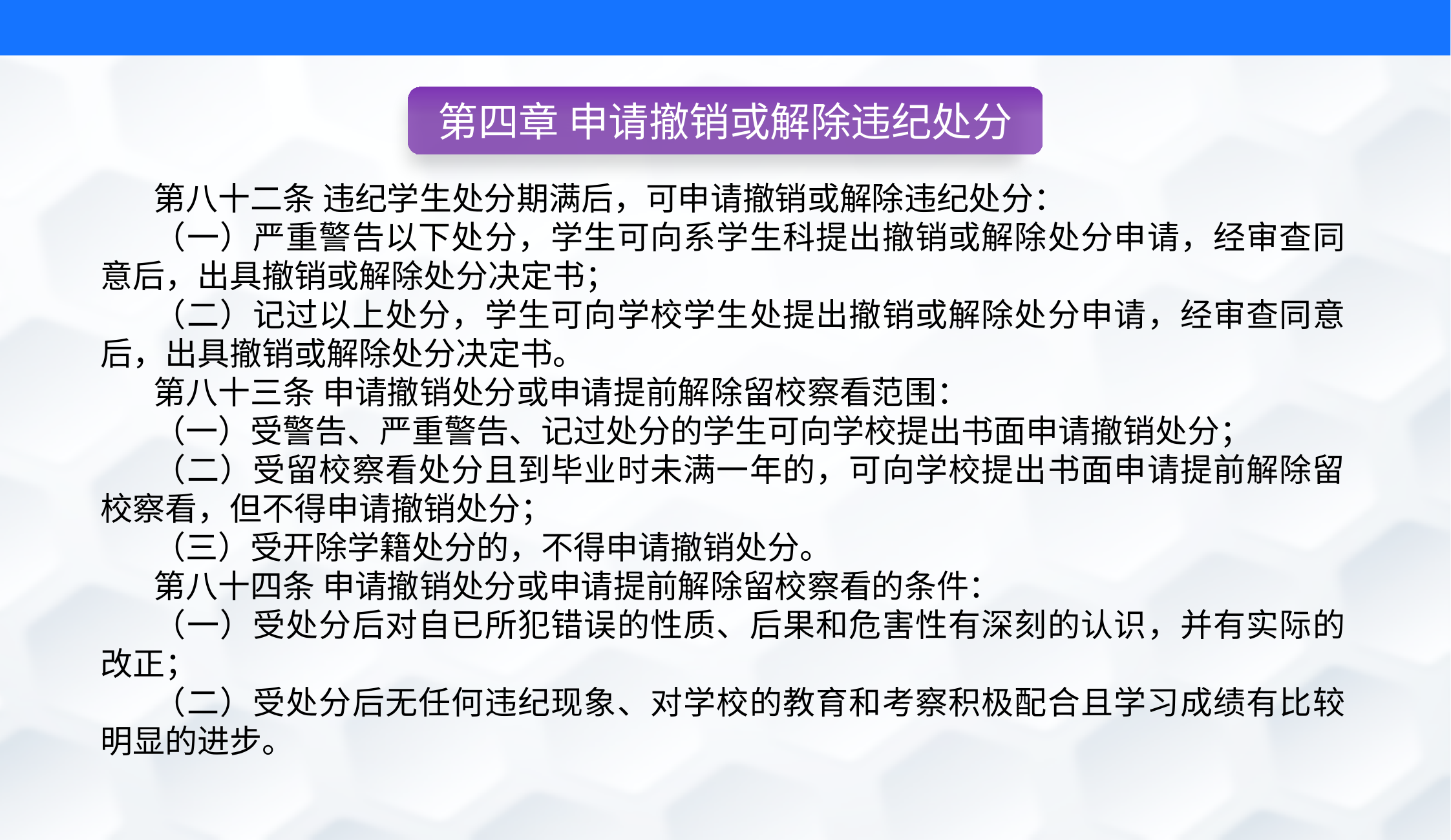

第四章 申请撤销或解除违纪处分
第八十二条 违纪学生处分期满后，可申请撤销或解除违纪处分：
（一）严重警告以下处分，学生可向系学生科提出撤销或解除处分申请，经审查同意后，出具撤销或解除处分决定书；
（二）记过以上处分，学生可向学校学生处提出撤销或解除处分申请，经审查同意后，出具撤销或解除处分决定书。
第八十三条 申请撤销处分或申请提前解除留校察看范围：
（一）受警告、严重警告、记过处分的学生可向学校提出书面申请撤销处分；
（二）受留校察看处分且到毕业时未满一年的，可向学校提出书面申请提前解除留校察看，但不得申请撤销处分；
（三）受开除学籍处分的，不得申请撤销处分。
第八十四条 申请撤销处分或申请提前解除留校察看的条件：
（一）受处分后对自已所犯错误的性质、后果和危害性有深刻的认识，并有实际的改正；
（二）受处分后无任何违纪现象、对学校的教育和考察积极配合且学习成绩有比较明显的进步。